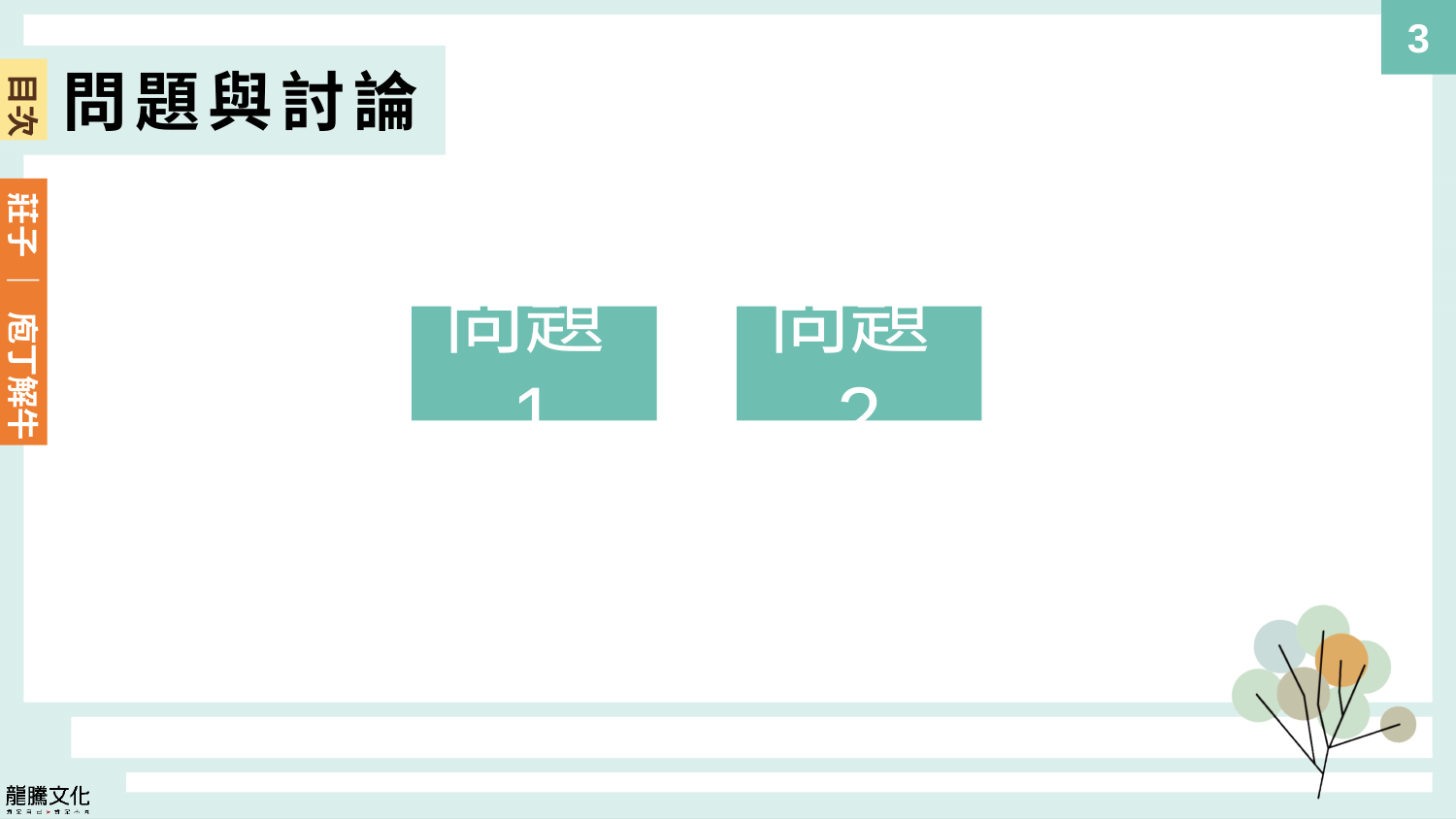

3

問題與討論
目次
莊子 ｜  庖丁解牛
問題1
問題2